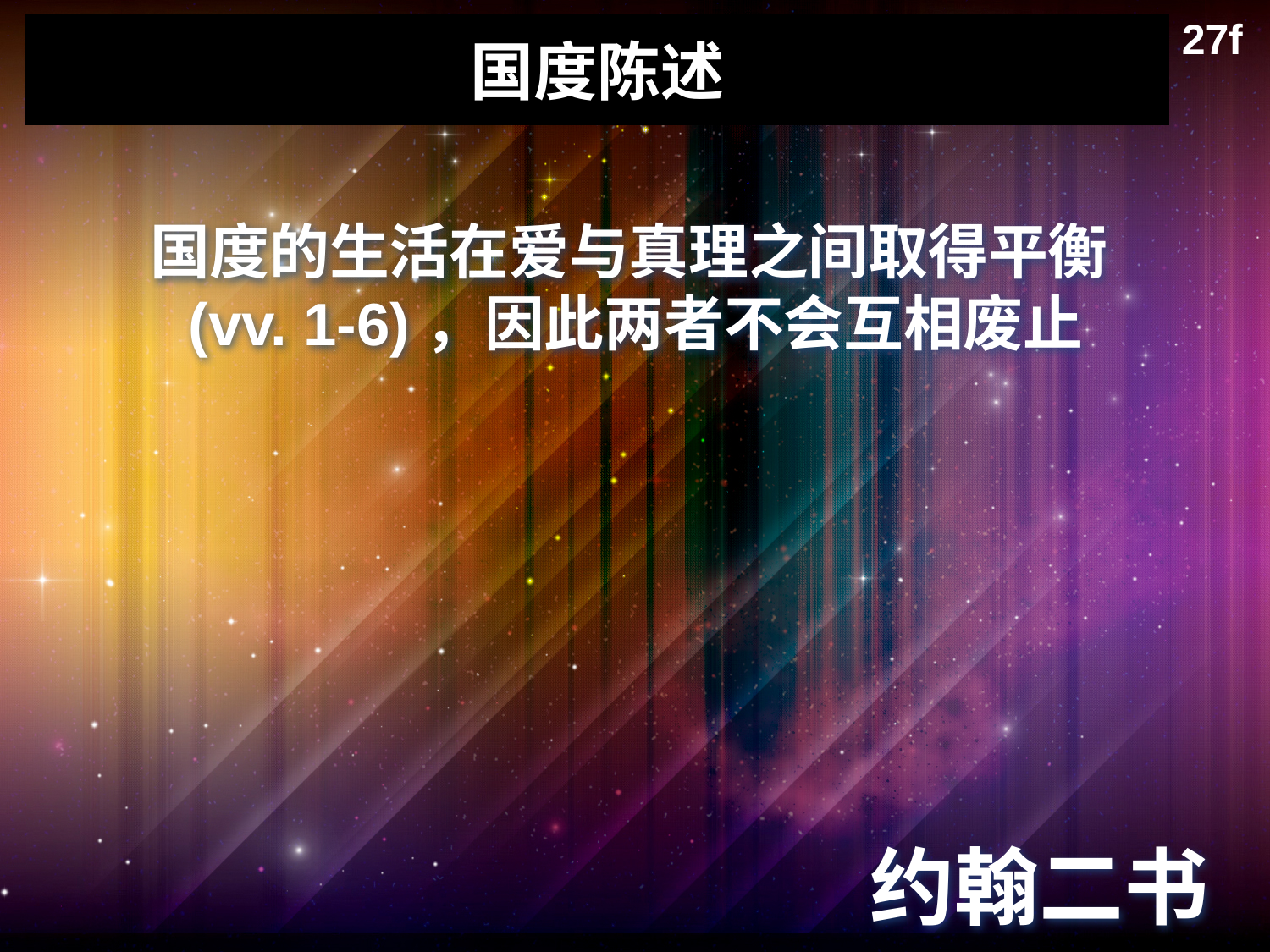

27f
# 国度陈述

国度的生活在爱与真理之间取得平衡
(vv. 1-6)，因此两者不会互相废止
约翰二书